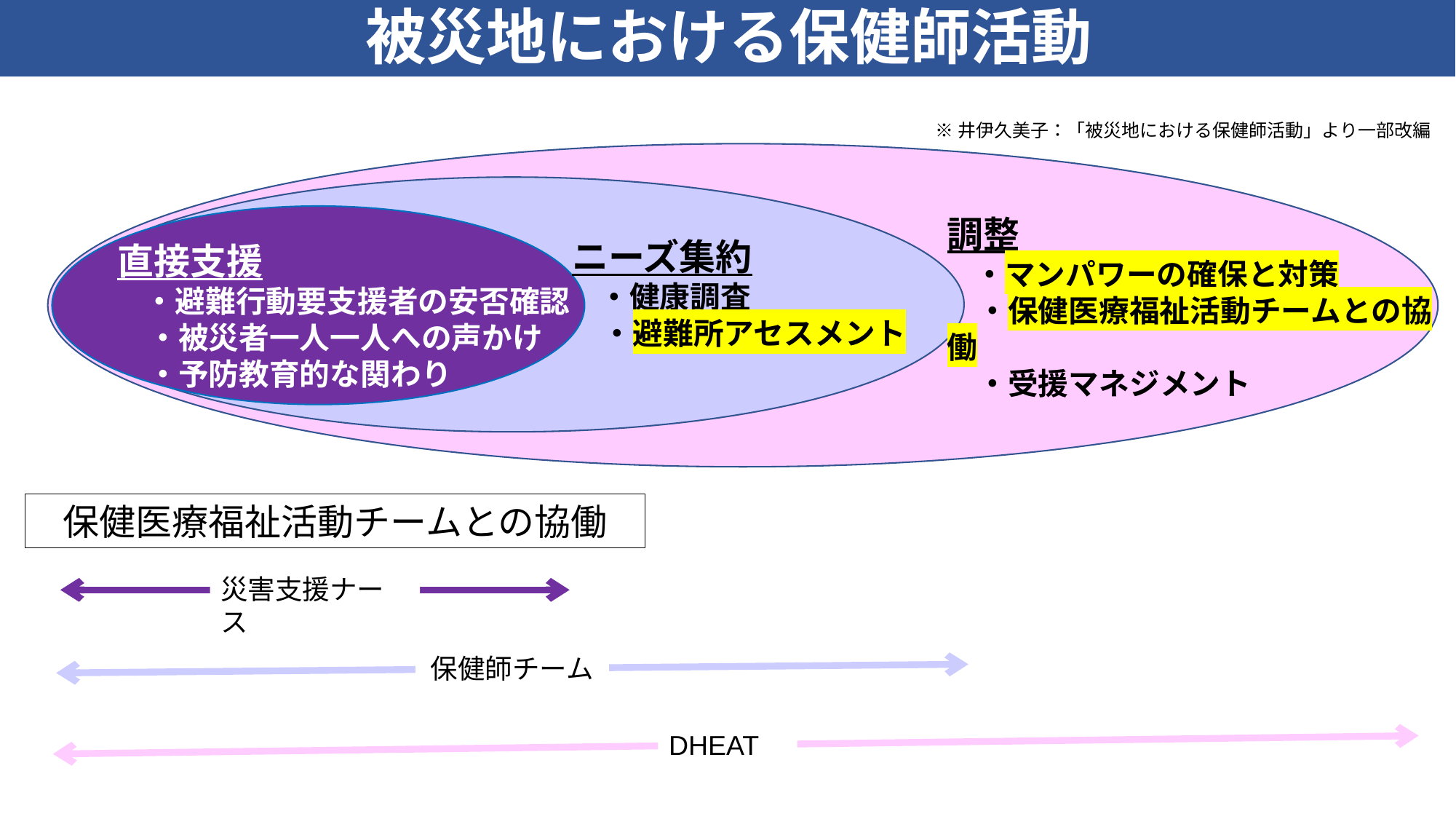

被災地における保健師活動
※井伊久美子：「被災地における保健師活動」より一部改編

調整
　・マンパワーの確保と対策
　・保健医療福祉活動チームとの協働
　・受援マネジメント
ニーズ集約
　・健康調査
　・避難所アセスメント
直接支援
　・避難行動要支援者の安否確認
　・被災者一人一人への声かけ
　・予防教育的な関わり

保健医療福祉活動チームとの協働
災害支援ナース
保健師チーム
DHEAT